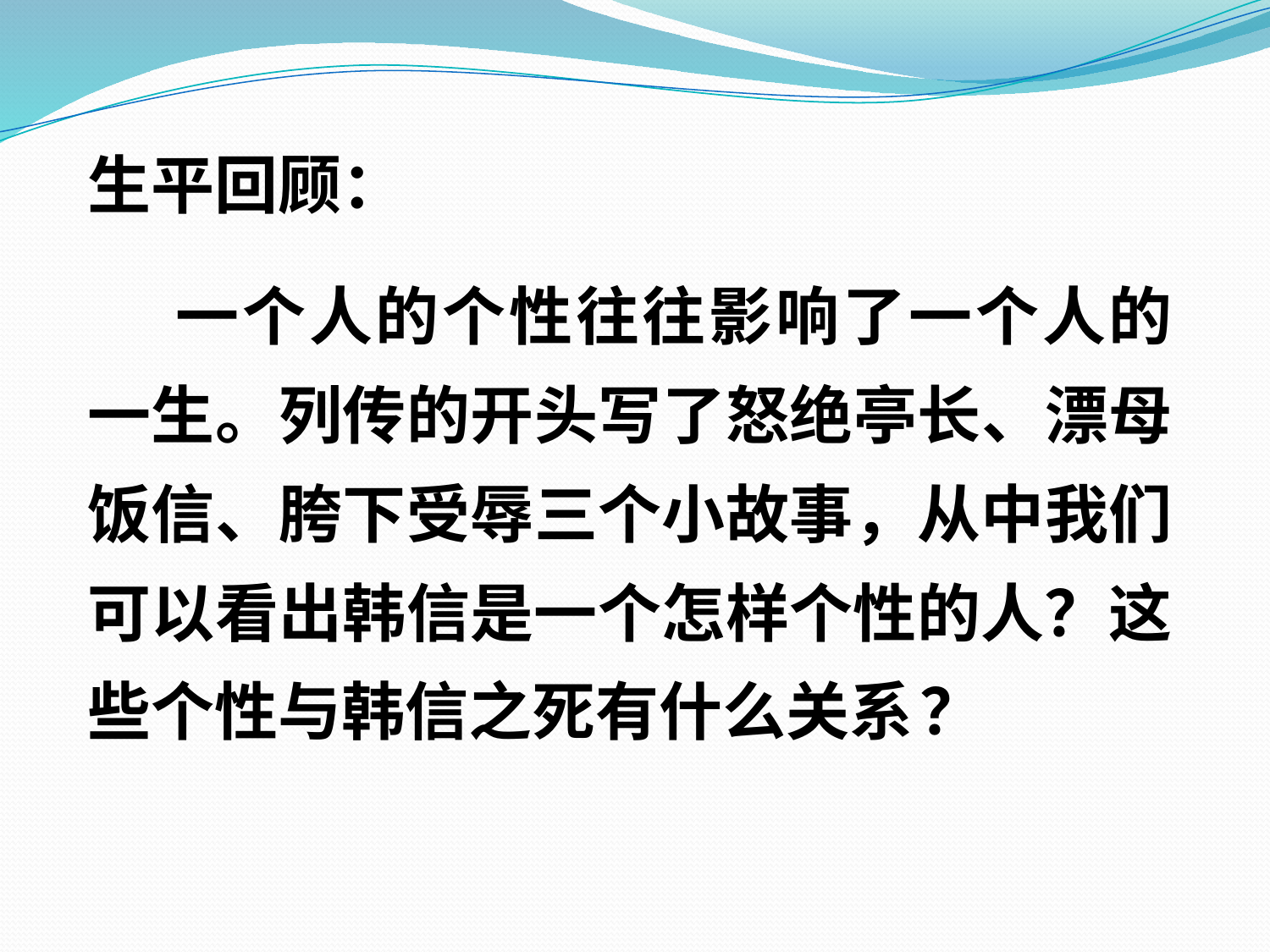

生平回顾：
    一个人的个性往往影响了一个人的一生。列传的开头写了怒绝亭长、漂母饭信、胯下受辱三个小故事，从中我们可以看出韩信是一个怎样个性的人？这些个性与韩信之死有什么关系 ？